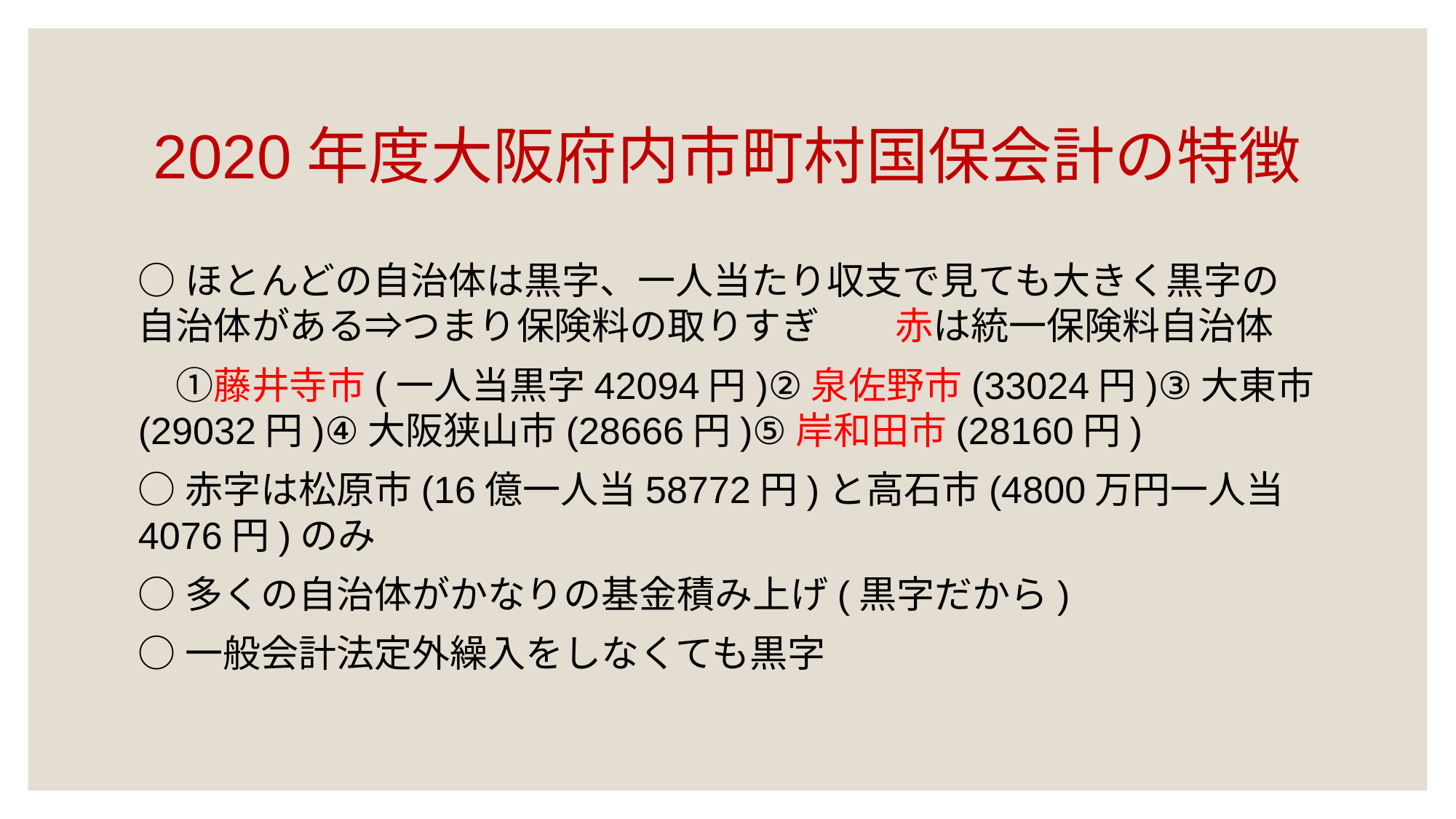

# 2020年度大阪府内市町村国保会計の特徴
○ほとんどの自治体は黒字、一人当たり収支で見ても大きく黒字の自治体がある⇒つまり保険料の取りすぎ　　赤は統一保険料自治体
　①藤井寺市(一人当黒字42094円)②泉佐野市(33024円)③大東市(29032円)④大阪狭山市(28666円)⑤岸和田市(28160円)
○赤字は松原市(16億一人当58772円)と高石市(4800万円一人当4076円)のみ
○多くの自治体がかなりの基金積み上げ(黒字だから)
○一般会計法定外繰入をしなくても黒字